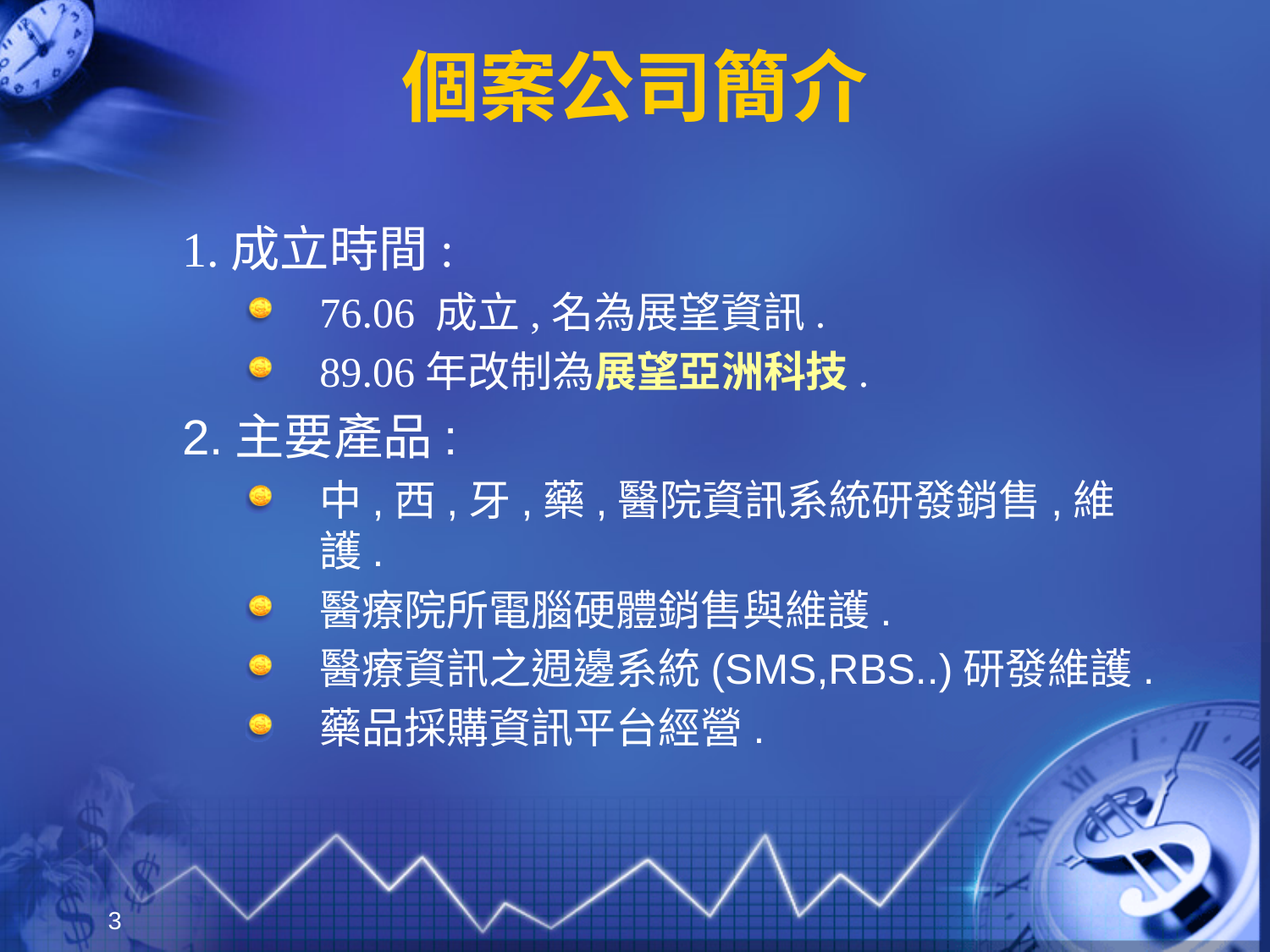

# 個案公司簡介
1.成立時間:
76.06 成立,名為展望資訊.
89.06年改制為展望亞洲科技.
2.主要產品:
中,西,牙,藥,醫院資訊系統研發銷售,維護.
醫療院所電腦硬體銷售與維護.
醫療資訊之週邊系統(SMS,RBS..)研發維護.
藥品採購資訊平台經營.
3